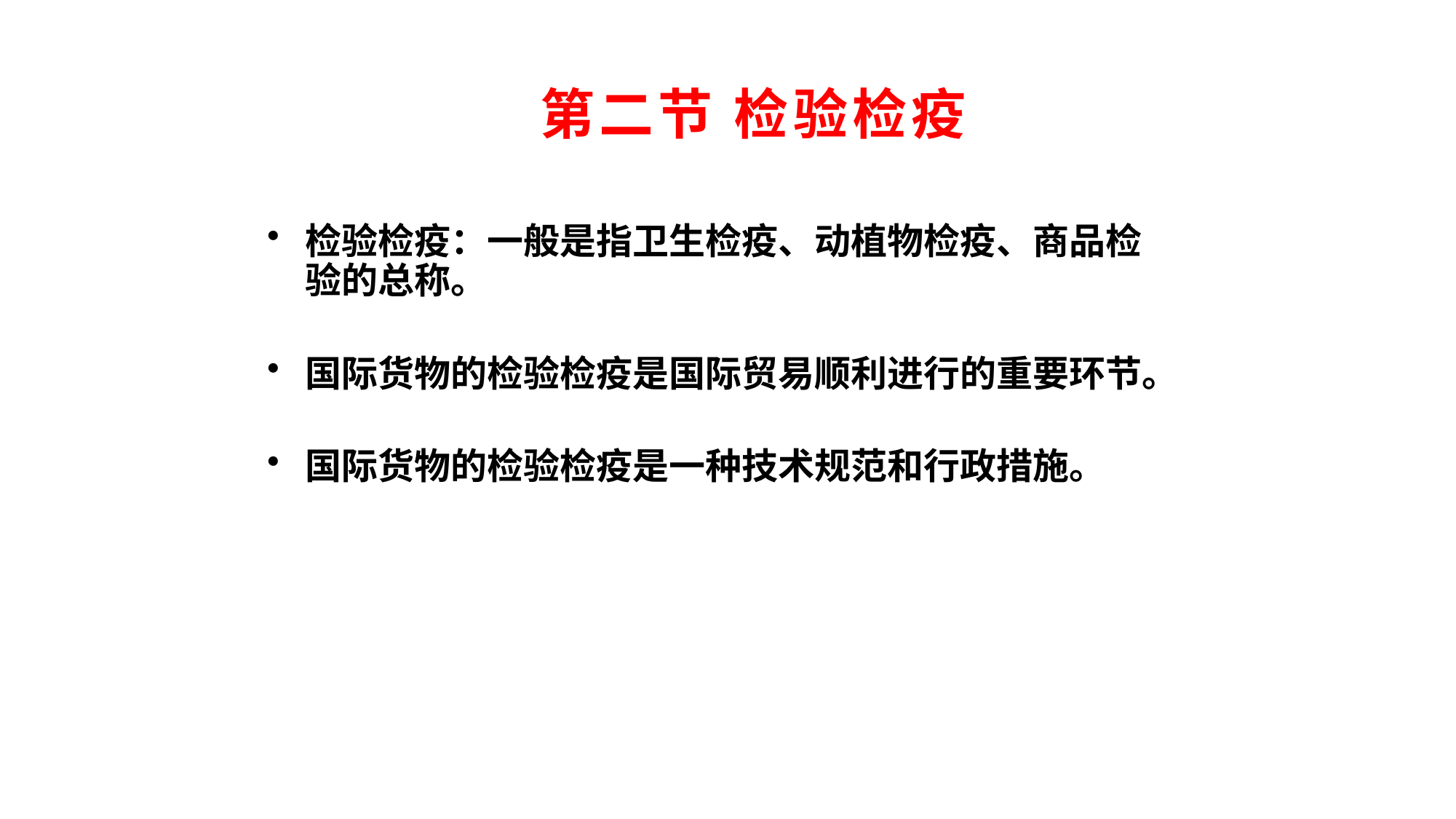

第二节 检验检疫

检验检疫：一般是指卫生检疫、动植物检疫、商品检验的总称。

国际货物的检验检疫是国际贸易顺利进行的重要环节。

国际货物的检验检疫是一种技术规范和行政措施。